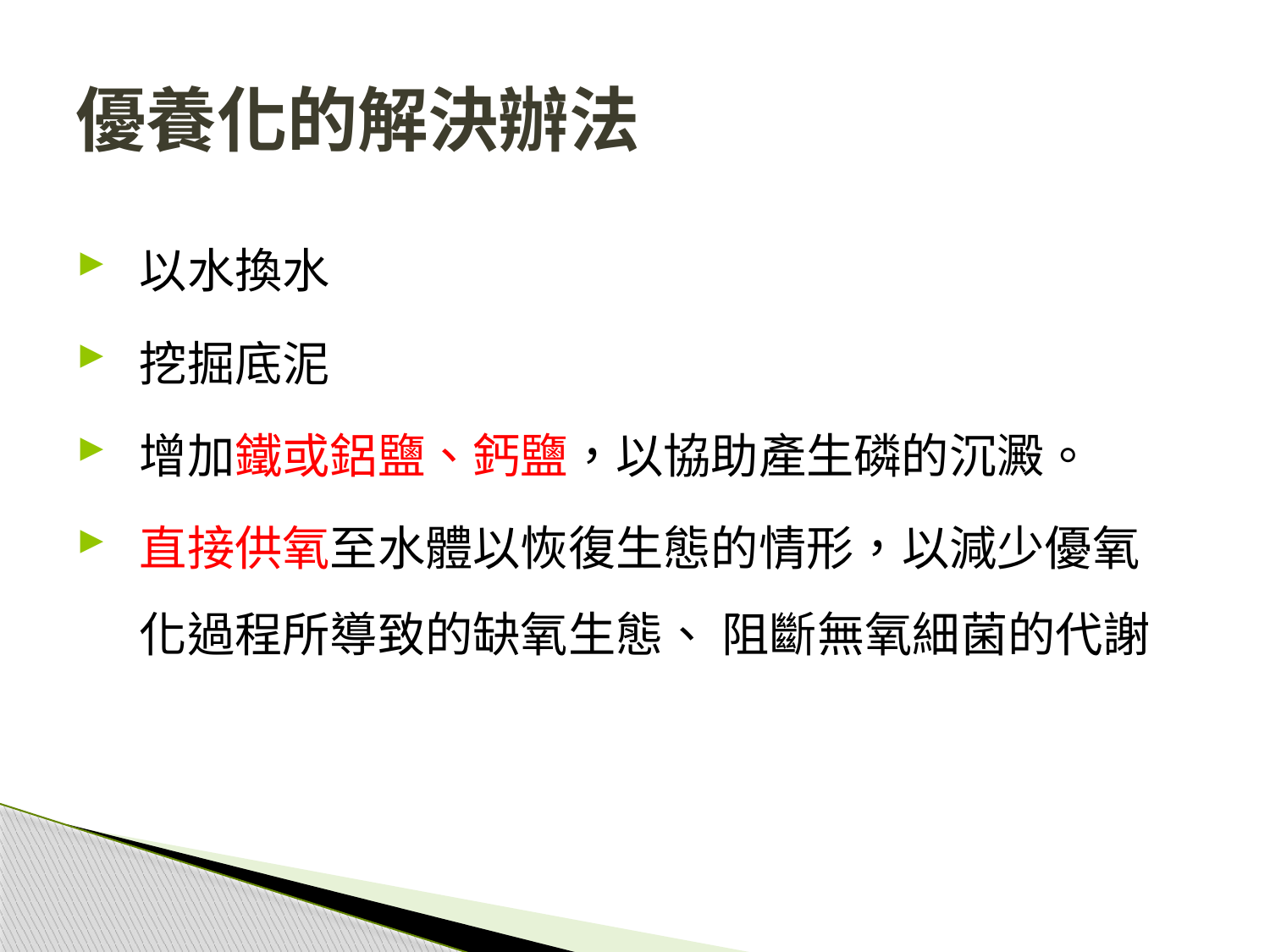

# 優養化的解決辦法
以水換水
挖掘底泥
增加鐵或鋁鹽、鈣鹽，以協助產生磷的沉澱。
直接供氧至水體以恢復生態的情形，以減少優氧   化過程所導致的缺氧生態、 阻斷無氧細菌的代謝